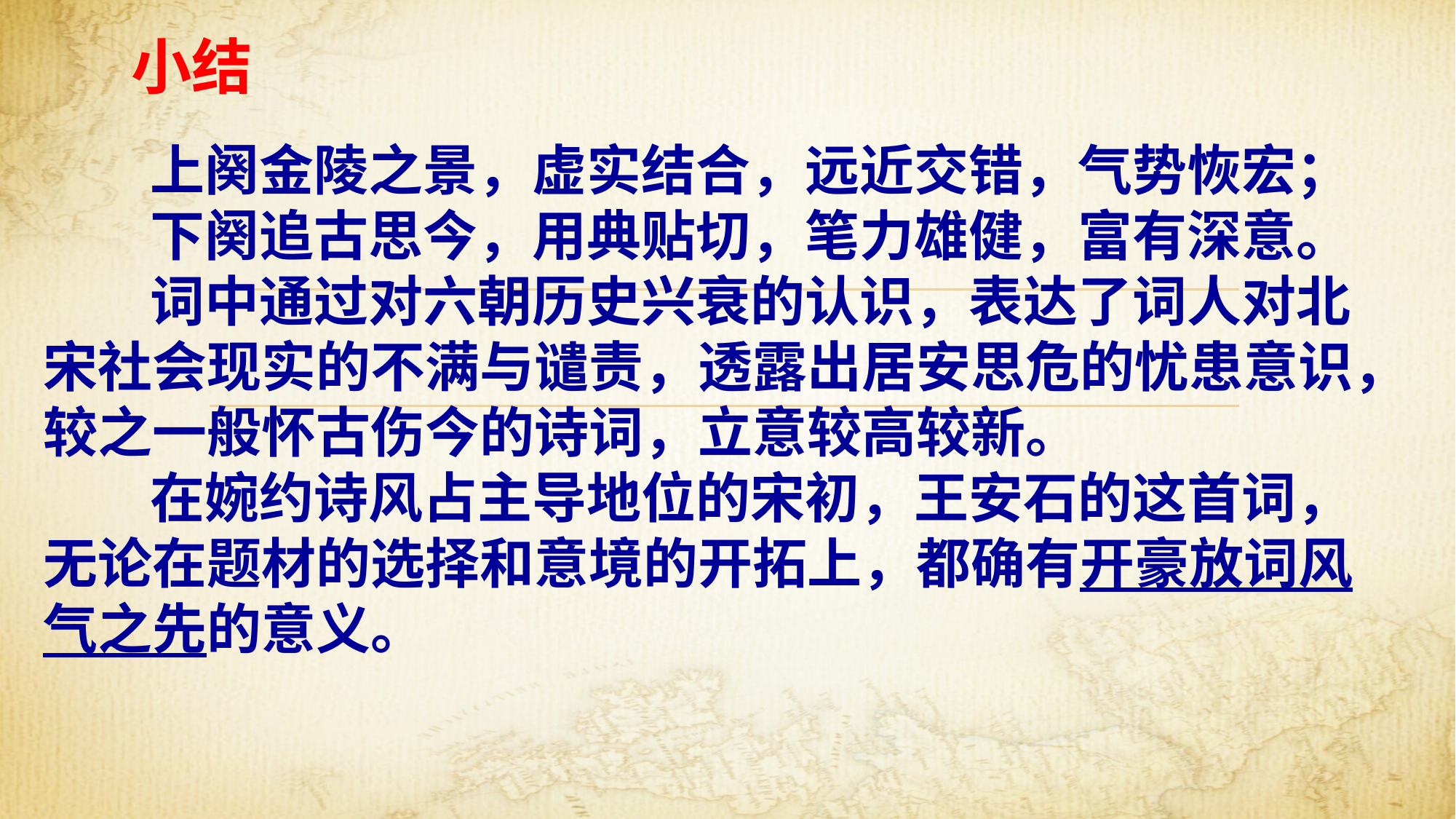

小结
     上阕金陵之景，虚实结合，远近交错，气势恢宏；
     下阕追古思今，用典贴切，笔力雄健，富有深意。
     词中通过对六朝历史兴衰的认识，表达了词人对北宋社会现实的不满与谴责，透露出居安思危的忧患意识，较之一般怀古伤今的诗词，立意较高较新。
     在婉约诗风占主导地位的宋初，王安石的这首词，无论在题材的选择和意境的开拓上，都确有开豪放词风气之先的意义。